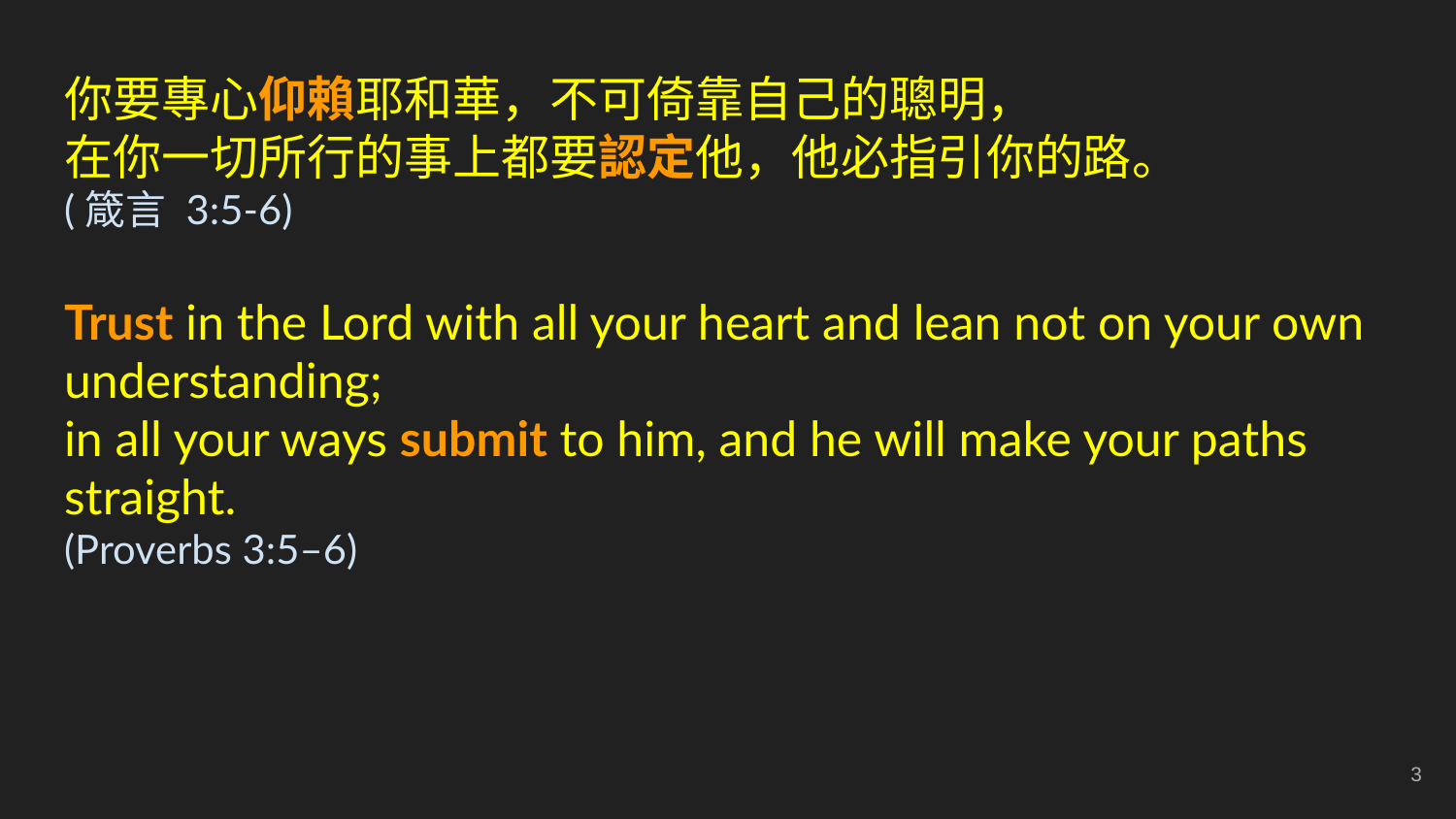

你要專心仰賴耶和華，不可倚靠自己的聰明，
在你一切所行的事上都要認定他，他必指引你的路。
(箴言 3:5-6)

Trust in the Lord with all your heart and lean not on your own understanding;
in all your ways submit to him, and he will make your paths straight.
(Proverbs 3:5–6)

3